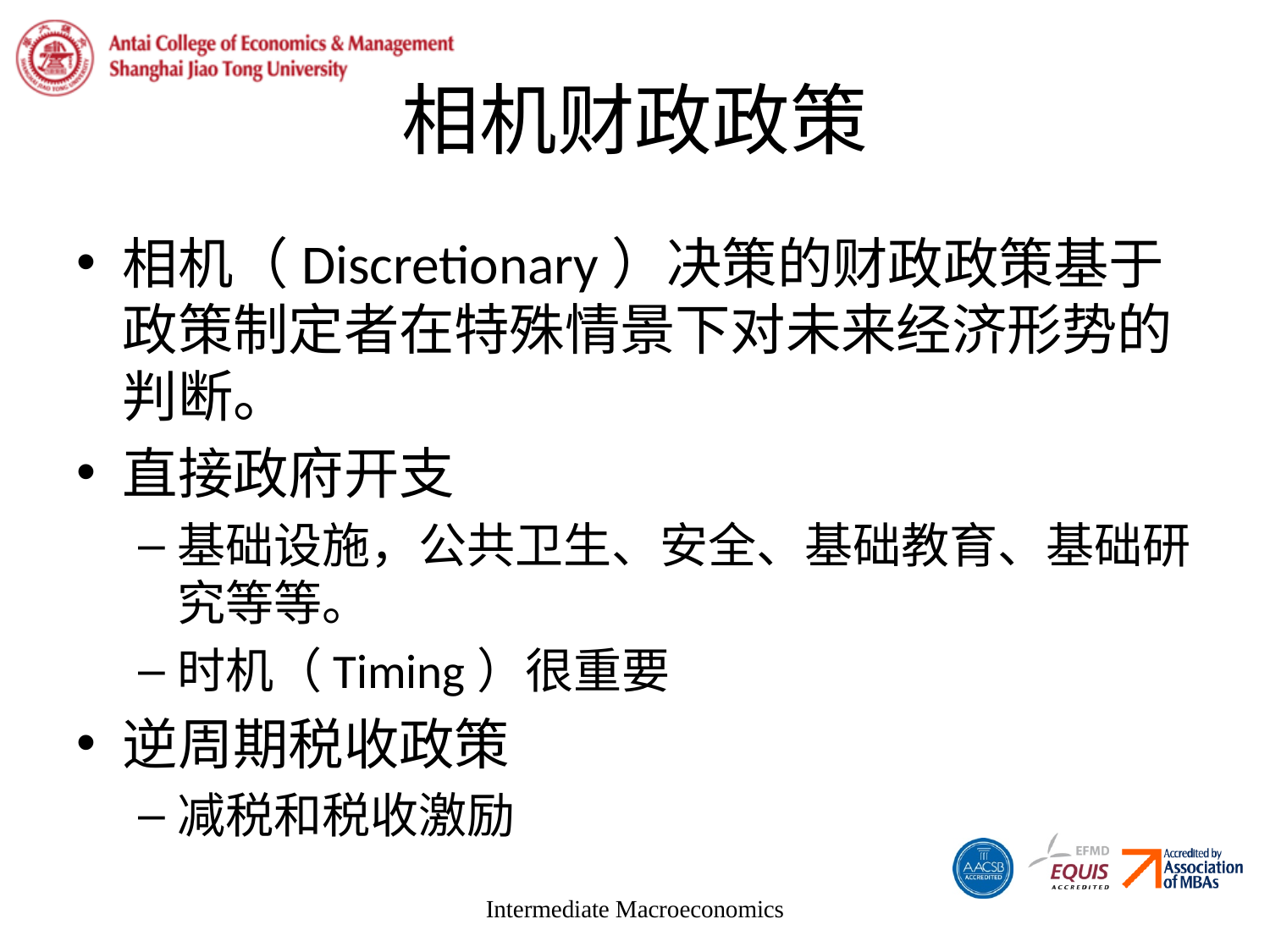

# 相机财政政策
相机（Discretionary）决策的财政政策基于政策制定者在特殊情景下对未来经济形势的判断。
直接政府开支
基础设施，公共卫生、安全、基础教育、基础研究等等。
时机（Timing）很重要
逆周期税收政策
减税和税收激励

Intermediate Macroeconomics